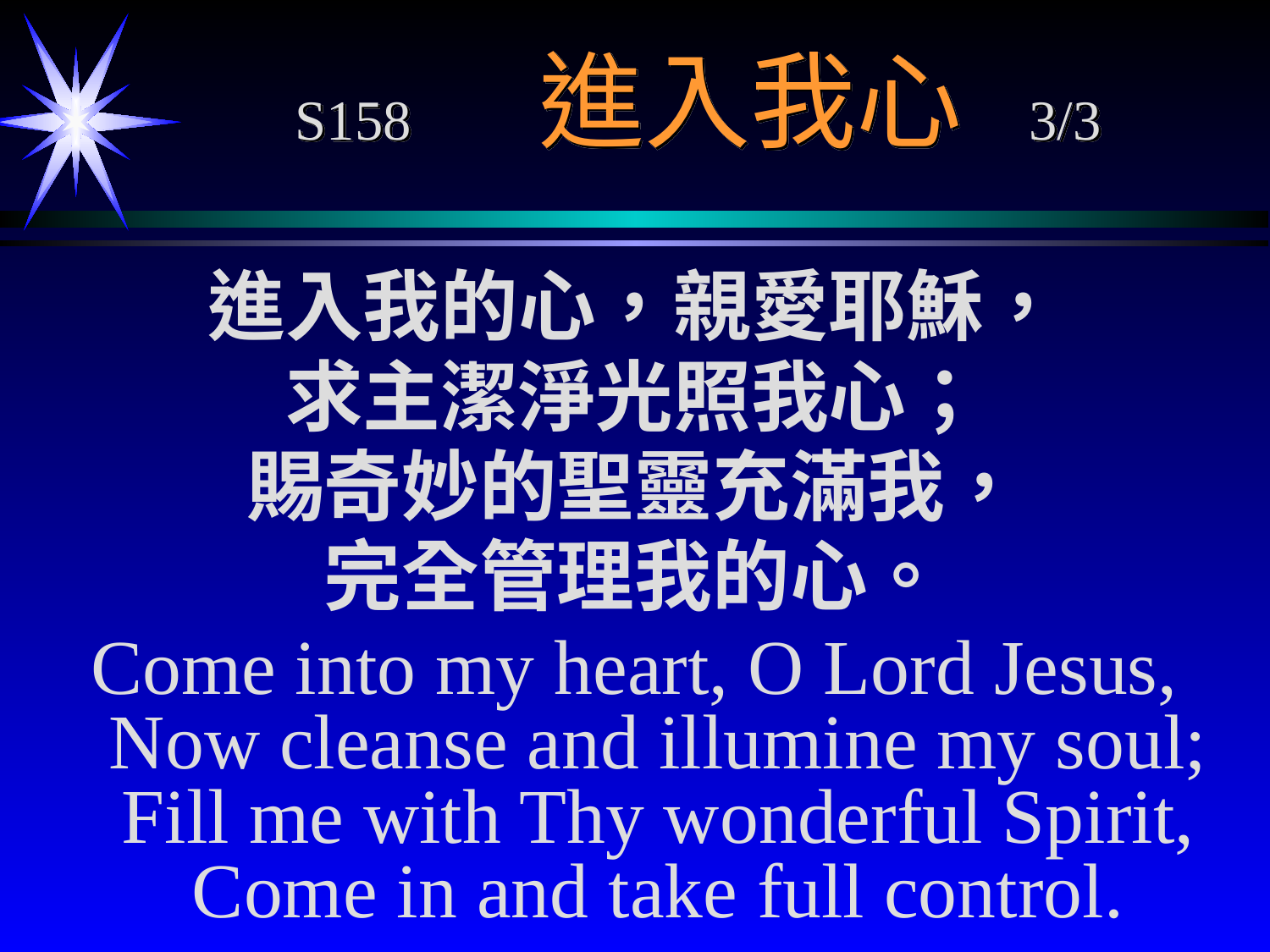

# S158        進入我心      3/3
進入我的心，親愛耶穌，
求主潔淨光照我心；
賜奇妙的聖靈充滿我，
完全管理我的心。
Come into my heart, O Lord Jesus,
Now cleanse and illumine my soul;
Fill me with Thy wonderful Spirit,
Come in and take full control.